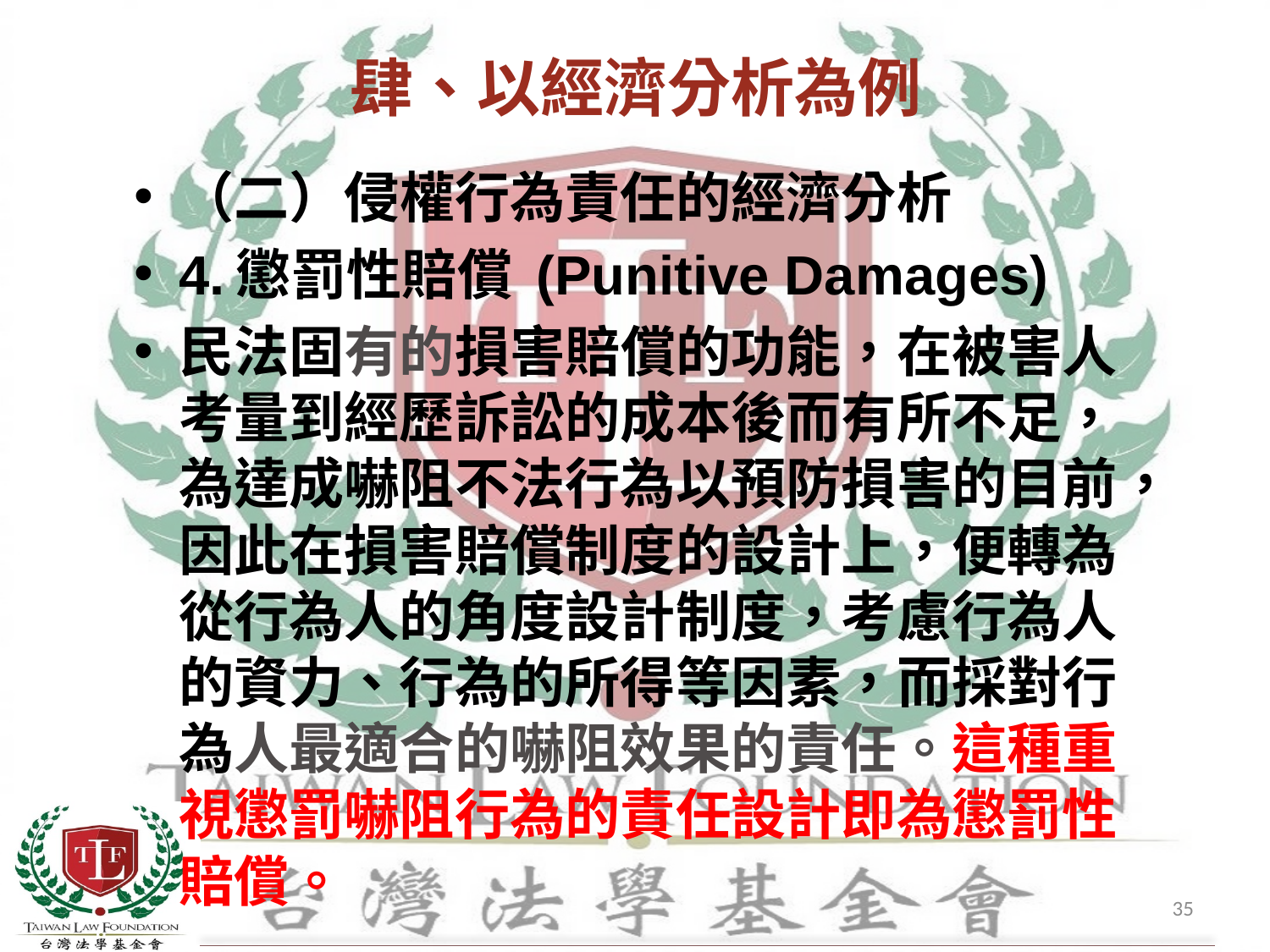

# 肆、以經濟分析為例
（二）侵權行為責任的經濟分析
4.懲罰性賠償 (Punitive Damages)
民法固有的損害賠償的功能，在被害人考量到經歷訴訟的成本後而有所不足，為達成嚇阻不法行為以預防損害的目前，因此在損害賠償制度的設計上，便轉為從行為人的角度設計制度，考慮行為人的資力、行為的所得等因素，而採對行為人最適合的嚇阻效果的責任。這種重視懲罰嚇阻行為的責任設計即為懲罰性賠償。
35